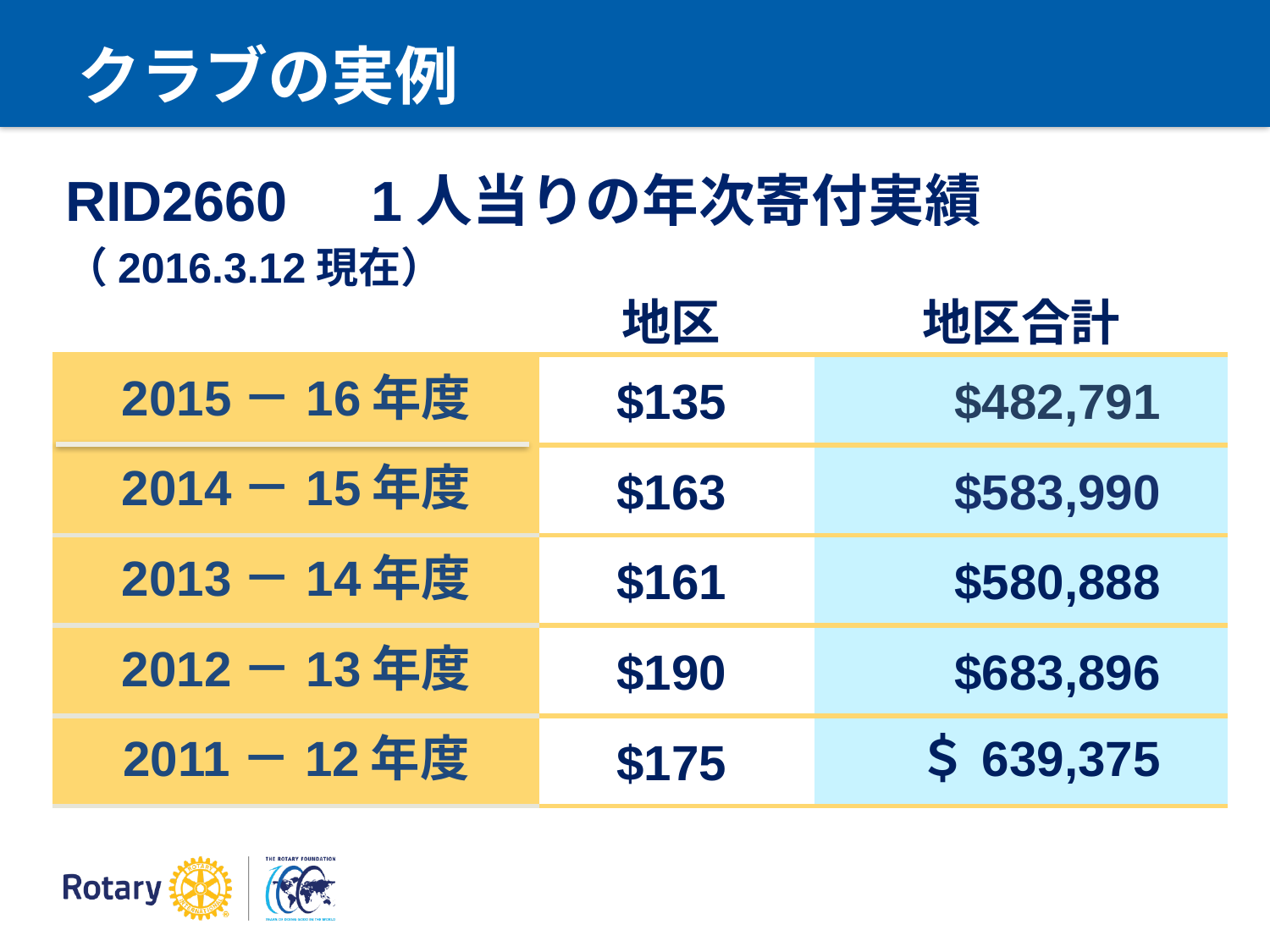

# クラブの実例
RID2660　1人当りの年次寄付実績
（2016.3.12現在）
|  | 地区 | 地区合計 |
| --- | --- | --- |
| 2015－16年度 | $135 | $482,791 |
| 2014－15年度 | $163 | $583,990 |
| 2013－14年度 | $161 | $580,888 |
| 2012－13年度 | $190 | $683,896 |
| 2011－12年度 | $175 | ＄639,375 |